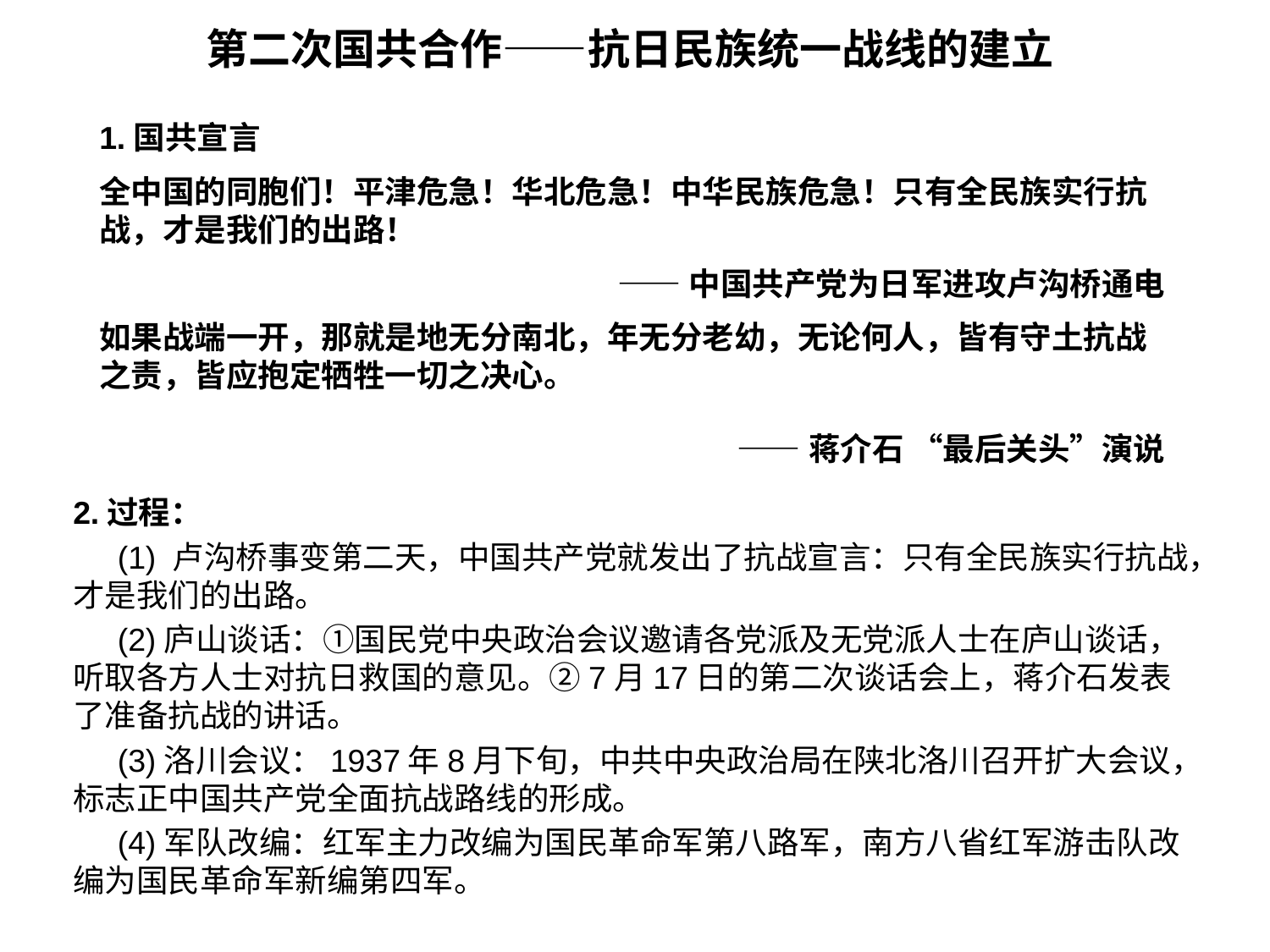

第二次国共合作——抗日民族统一战线的建立
1.国共宣言
全中国的同胞们！平津危急！华北危急！中华民族危急！只有全民族实行抗战，才是我们的出路！
  ——中国共产党为日军进攻卢沟桥通电
如果战端一开，那就是地无分南北，年无分老幼，无论何人，皆有守土抗战之责，皆应抱定牺牲一切之决心。
          ——蒋介石 “最后关头”演说
2.过程：
     (1) 卢沟桥事变第二天，中国共产党就发出了抗战宣言：只有全民族实行抗战，才是我们的出路。
     (2)庐山谈话：①国民党中央政治会议邀请各党派及无党派人士在庐山谈话，听取各方人士对抗日救国的意见。②7月17日的第二次谈话会上，蒋介石发表了准备抗战的讲话。
     (3)洛川会议：1937年8月下旬，中共中央政治局在陕北洛川召开扩大会议，标志正中国共产党全面抗战路线的形成。
     (4)军队改编：红军主力改编为国民革命军第八路军，南方八省红军游击队改编为国民革命军新编第四军。